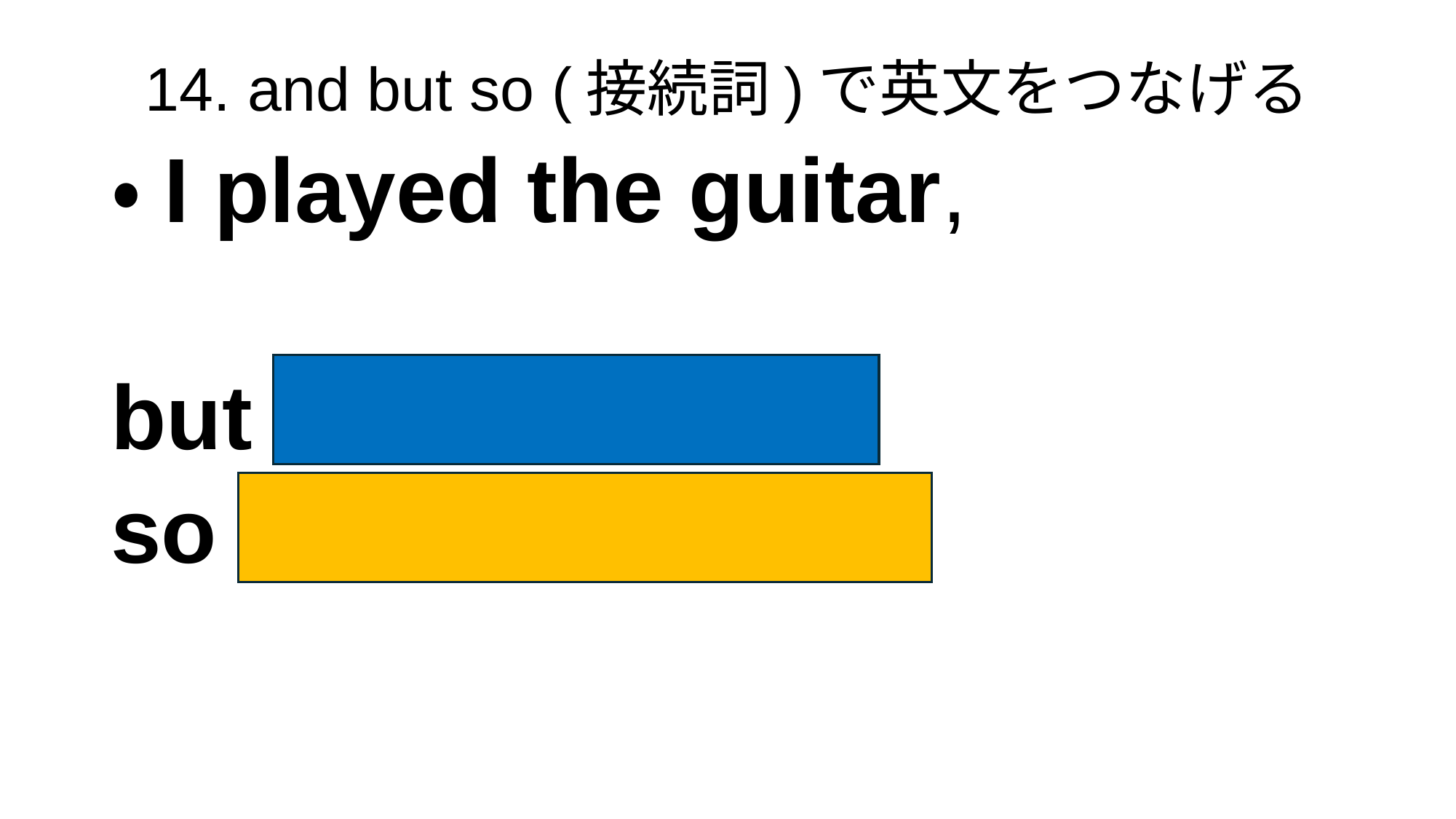

# 14. and but so (接続詞)で英文をつなげる
・I played the guitar,

but it was difficult,
so I practiced hard.